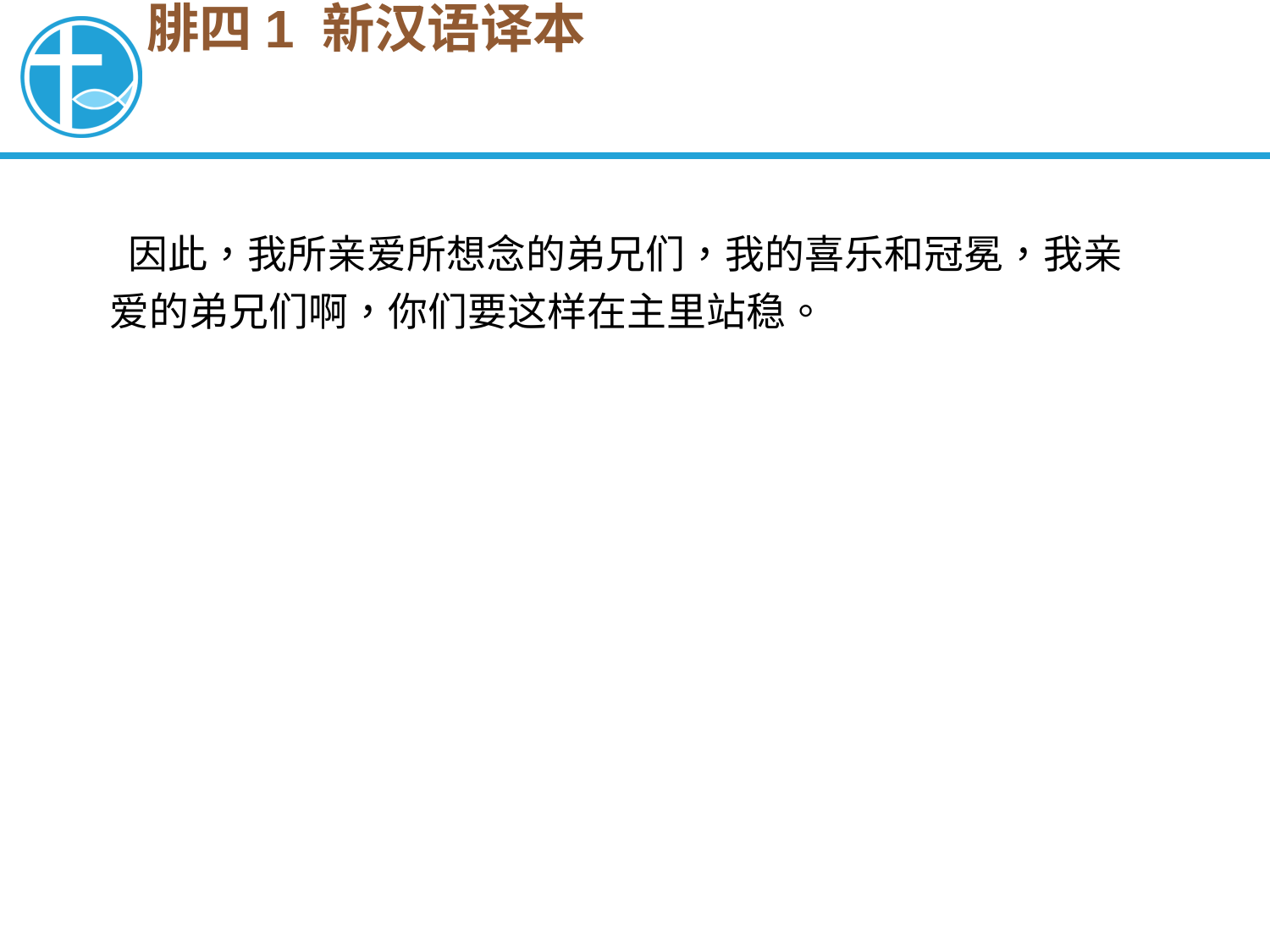

腓四1 新汉语译本

 因此，我所亲爱所想念的弟兄们，我的喜乐和冠冕，我亲爱的弟兄们啊，你们要这样在主里站稳。